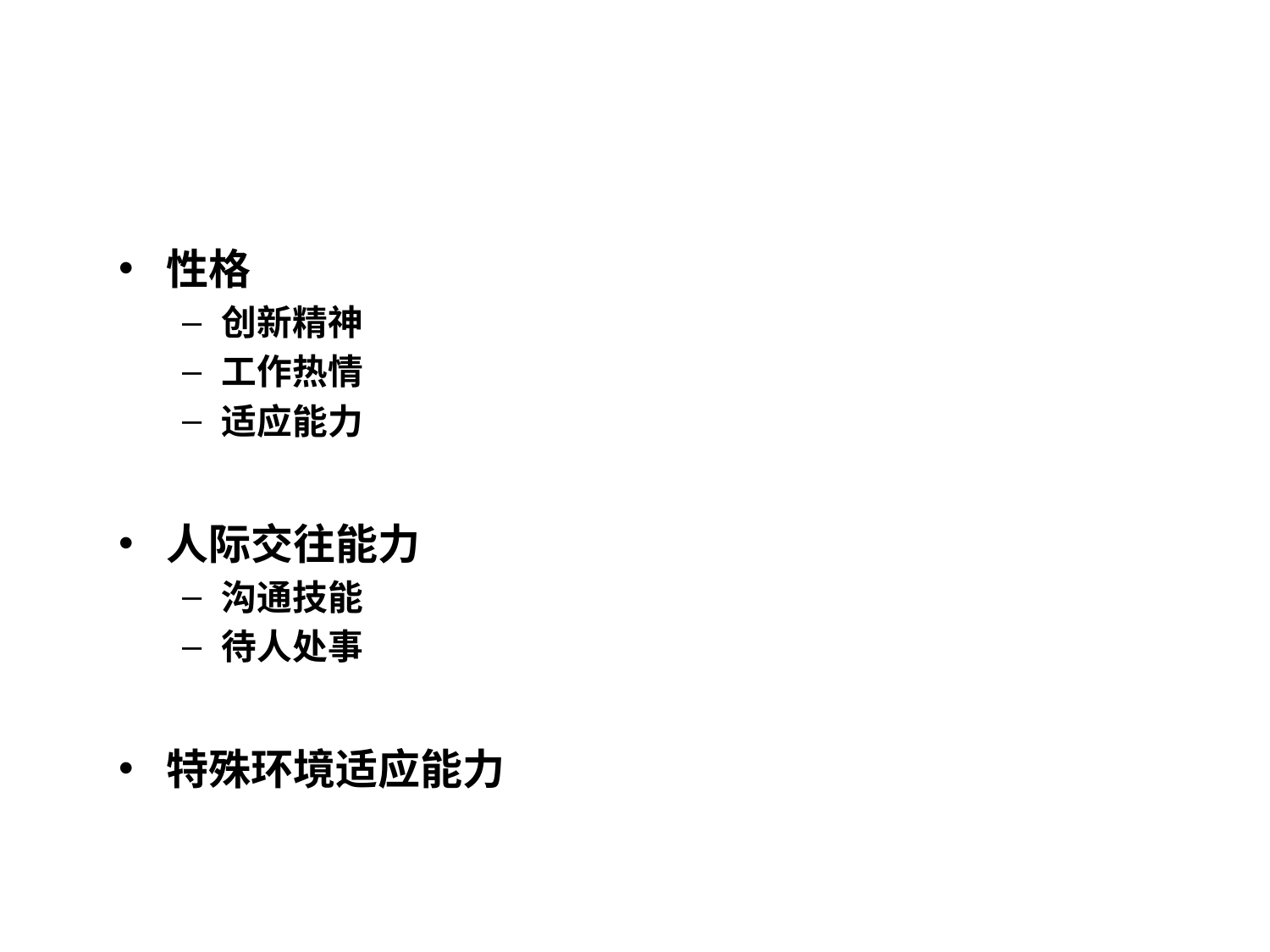

性格
创新精神
工作热情
适应能力

人际交往能力
沟通技能
待人处事

特殊环境适应能力